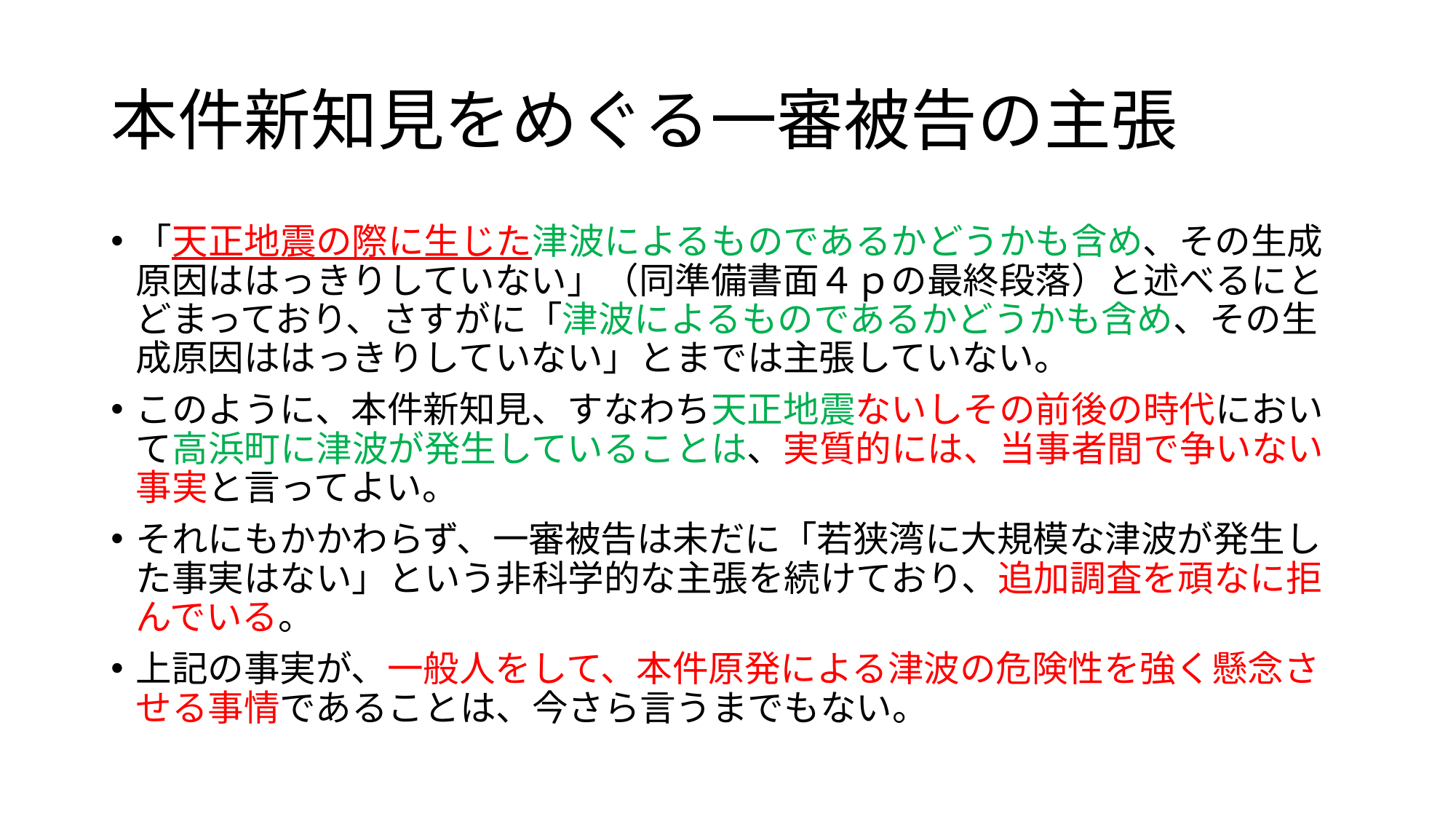

# 本件新知見をめぐる一審被告の主張
「天正地震の際に生じた津波によるものであるかどうかも含め、その生成原因ははっきりしていない」（同準備書面４ｐの最終段落）と述べるにとどまっており、さすがに「津波によるものであるかどうかも含め、その生成原因ははっきりしていない」とまでは主張していない。
このように、本件新知見、すなわち天正地震ないしその前後の時代において高浜町に津波が発生していることは、実質的には、当事者間で争いない事実と言ってよい。
それにもかかわらず、一審被告は未だに「若狭湾に大規模な津波が発生した事実はない」という非科学的な主張を続けており、追加調査を頑なに拒んでいる。
上記の事実が、一般人をして、本件原発による津波の危険性を強く懸念させる事情であることは、今さら言うまでもない。